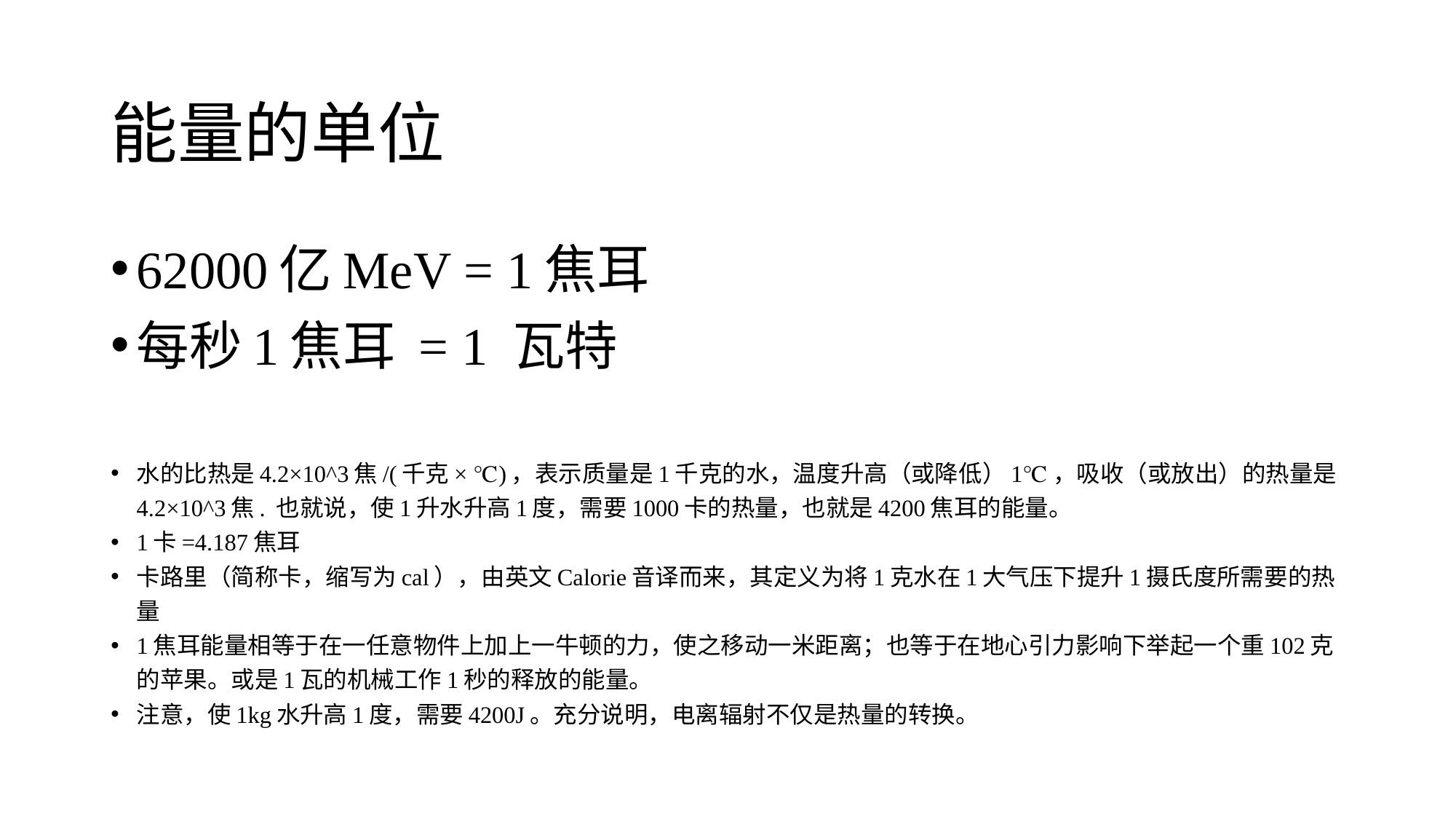

# 能量的单位
62000亿MeV = 1焦耳
每秒1焦耳 = 1 瓦特

水的比热是4.2×10^3焦/(千克× ℃)，表示质量是1千克的水，温度升高（或降低）1℃，吸收（或放出）的热量是4.2×10^3焦. 也就说，使1升水升高1度，需要1000卡的热量，也就是4200焦耳的能量。
1卡=4.187焦耳
卡路里（简称卡，缩写为cal），由英文Calorie音译而来，其定义为将1克水在1大气压下提升1摄氏度所需要的热量
1焦耳能量相等于在一任意物件上加上一牛顿的力，使之移动一米距离；也等于在地心引力影响下举起一个重102克的苹果。或是1瓦的机械工作1秒的释放的能量。
注意，使1kg水升高1度，需要4200J。充分说明，电离辐射不仅是热量的转换。